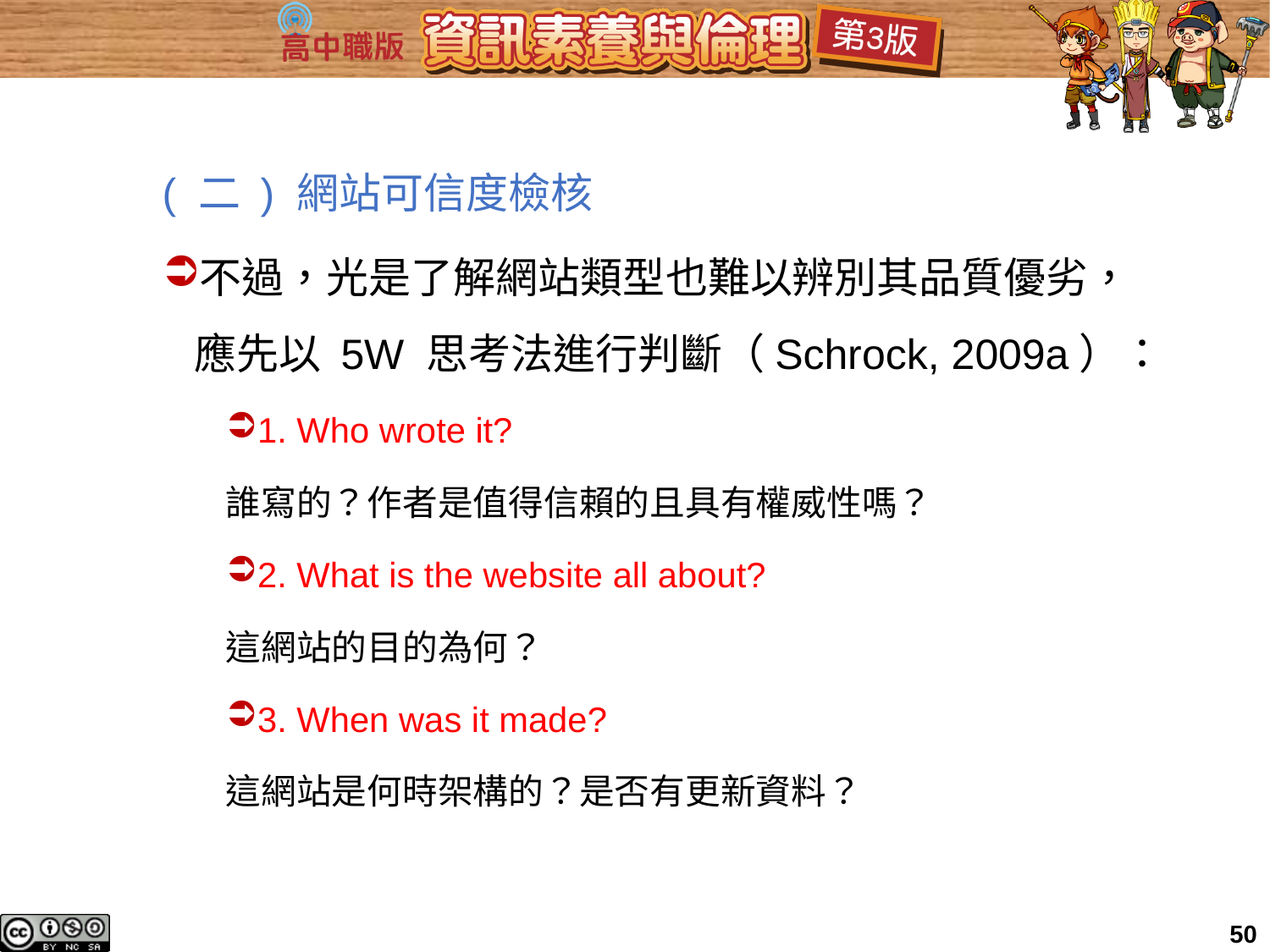

( 二 ) 網站可信度檢核
不過，光是了解網站類型也難以辨別其品質優劣，應先以 5W 思考法進行判斷（Schrock, 2009a）：
1. Who wrote it?
誰寫的？作者是值得信賴的且具有權威性嗎？
2. What is the website all about?
這網站的目的為何？
3. When was it made?
這網站是何時架構的？是否有更新資料？
50